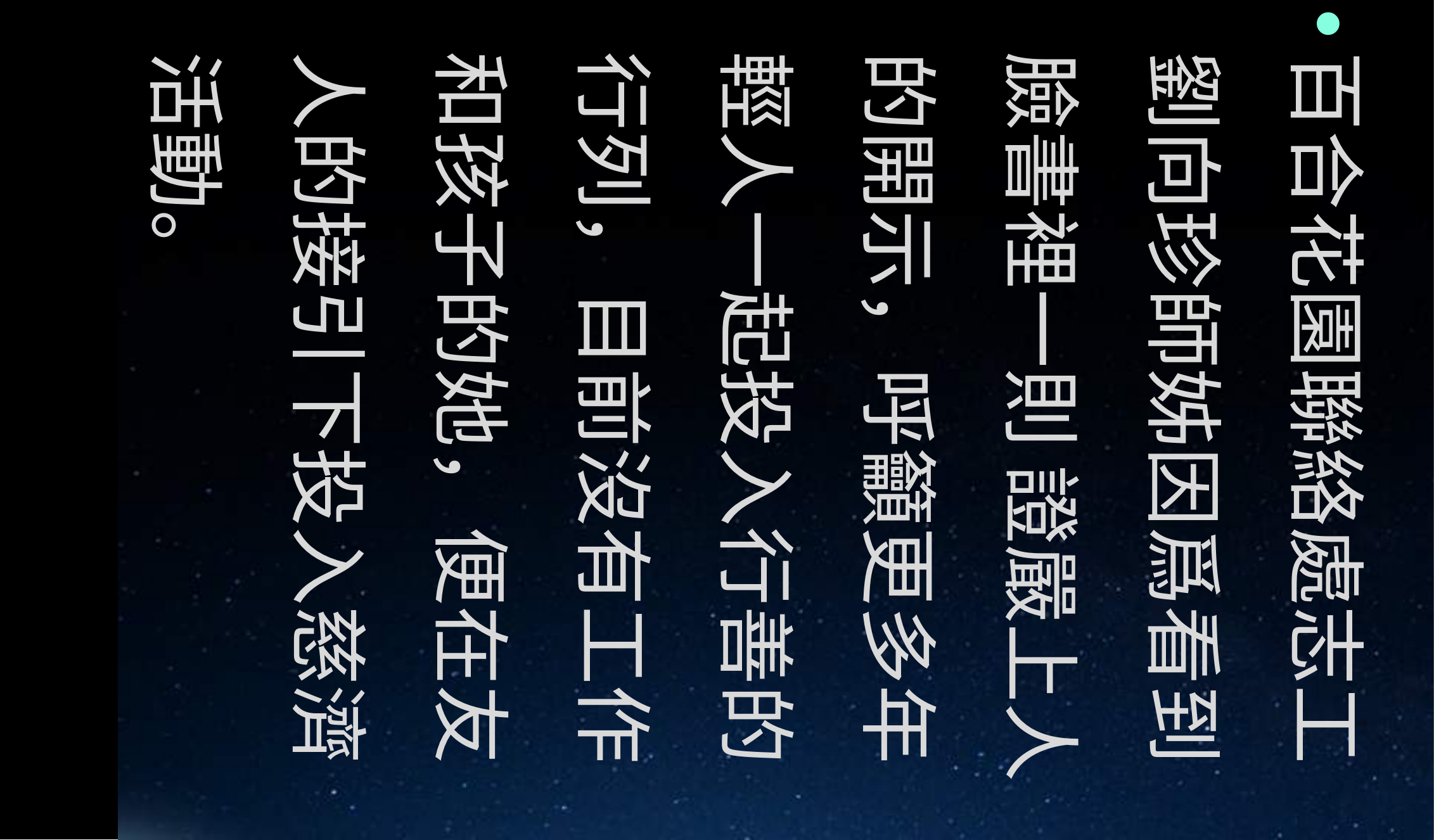

百合花園聯絡處志工劉向珍師姊因爲看到臉書裡一則 證嚴上人的開示，呼籲更多年輕人一起投入行善的行列，目前沒有工作和孩子的她，便在友人的接引下投入慈濟活動。